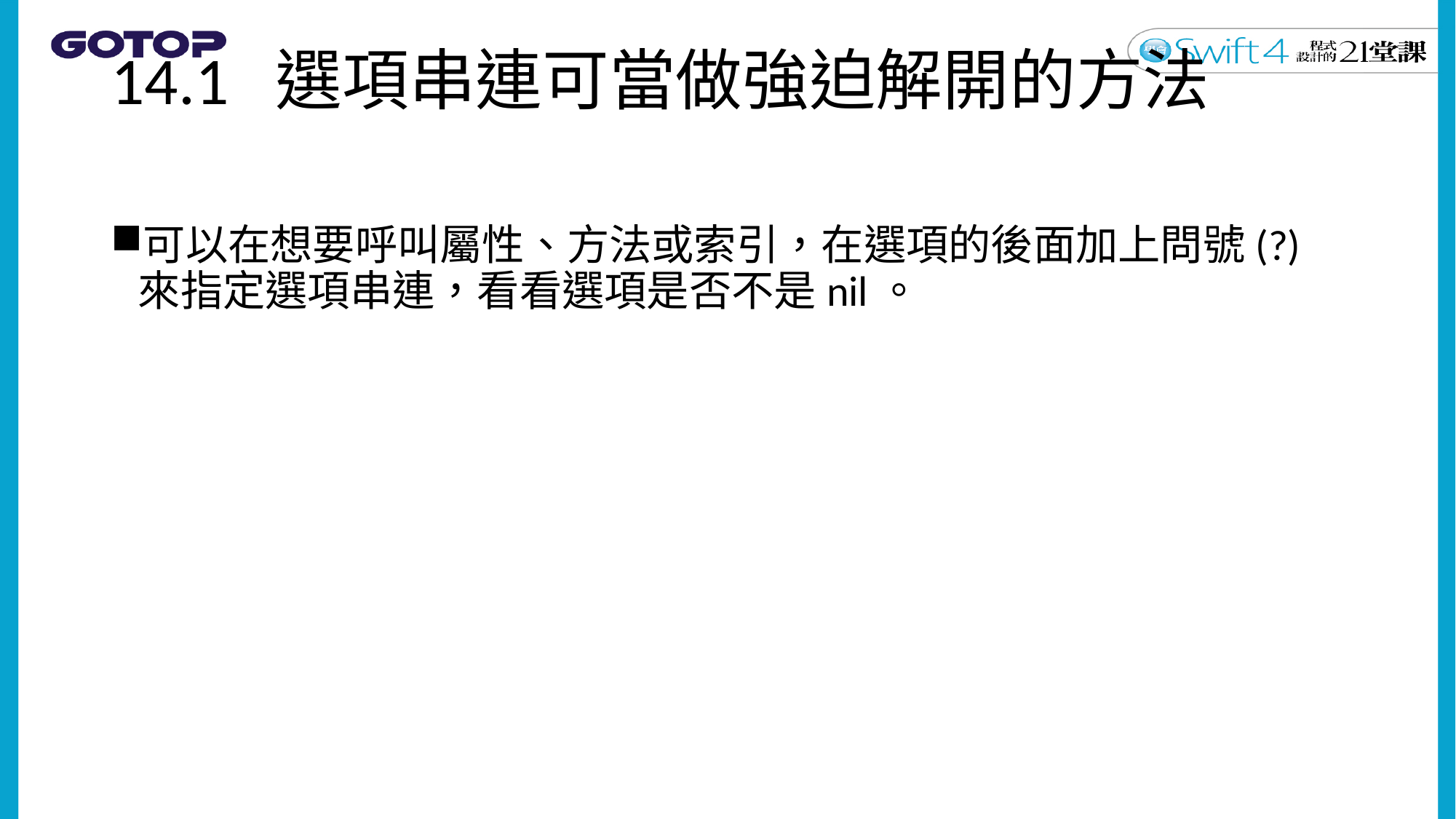

# 14.1  選項串連可當做強迫解開的方法
可以在想要呼叫屬性、方法或索引，在選項的後面加上問號(?) 來指定選項串連，看看選項是否不是nil。